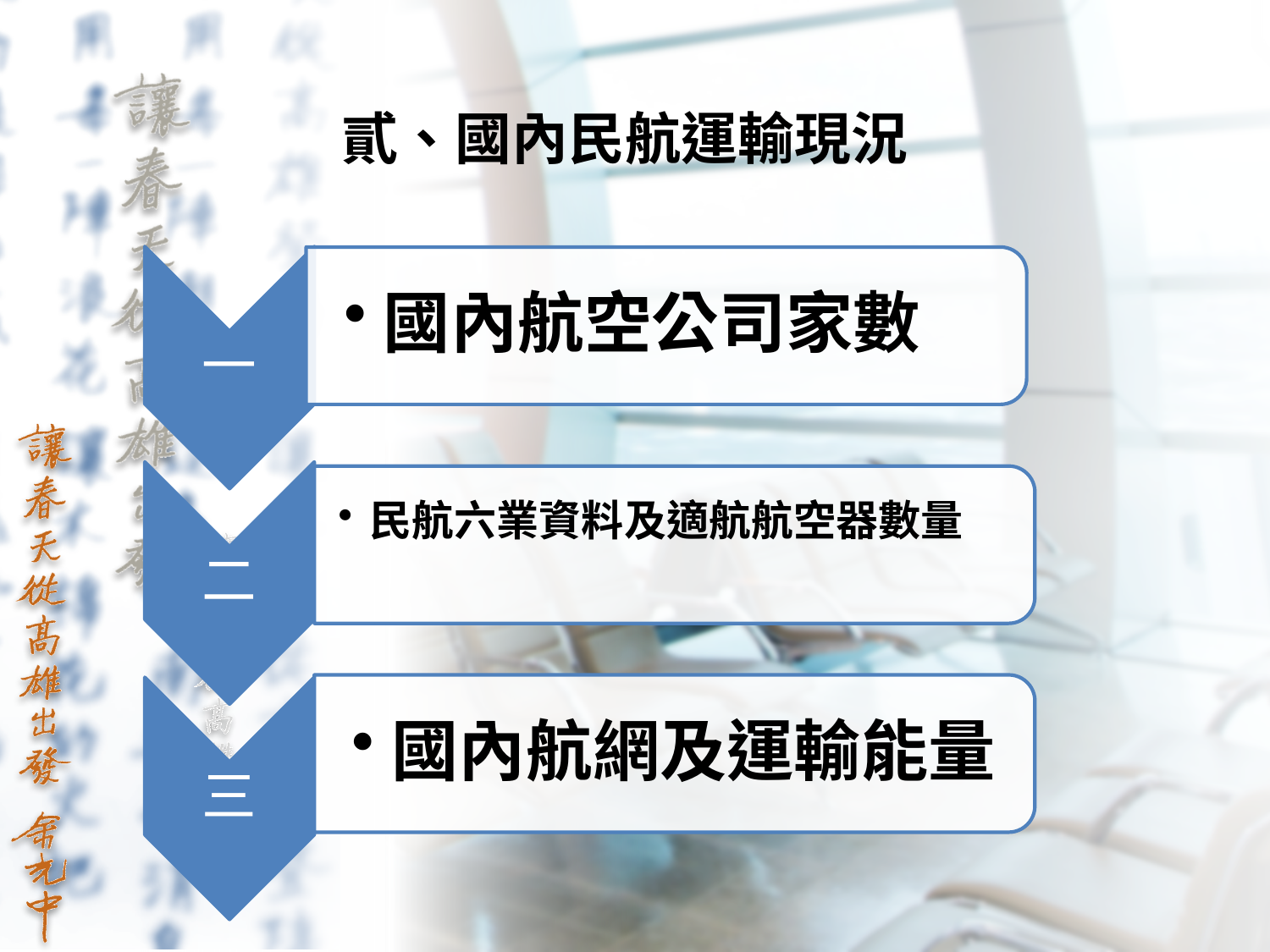

# 貳、國內民航運輸現況
一
國內航空公司家數
二
民航六業資料及適航航空器數量

三
國內航網及運輸能量